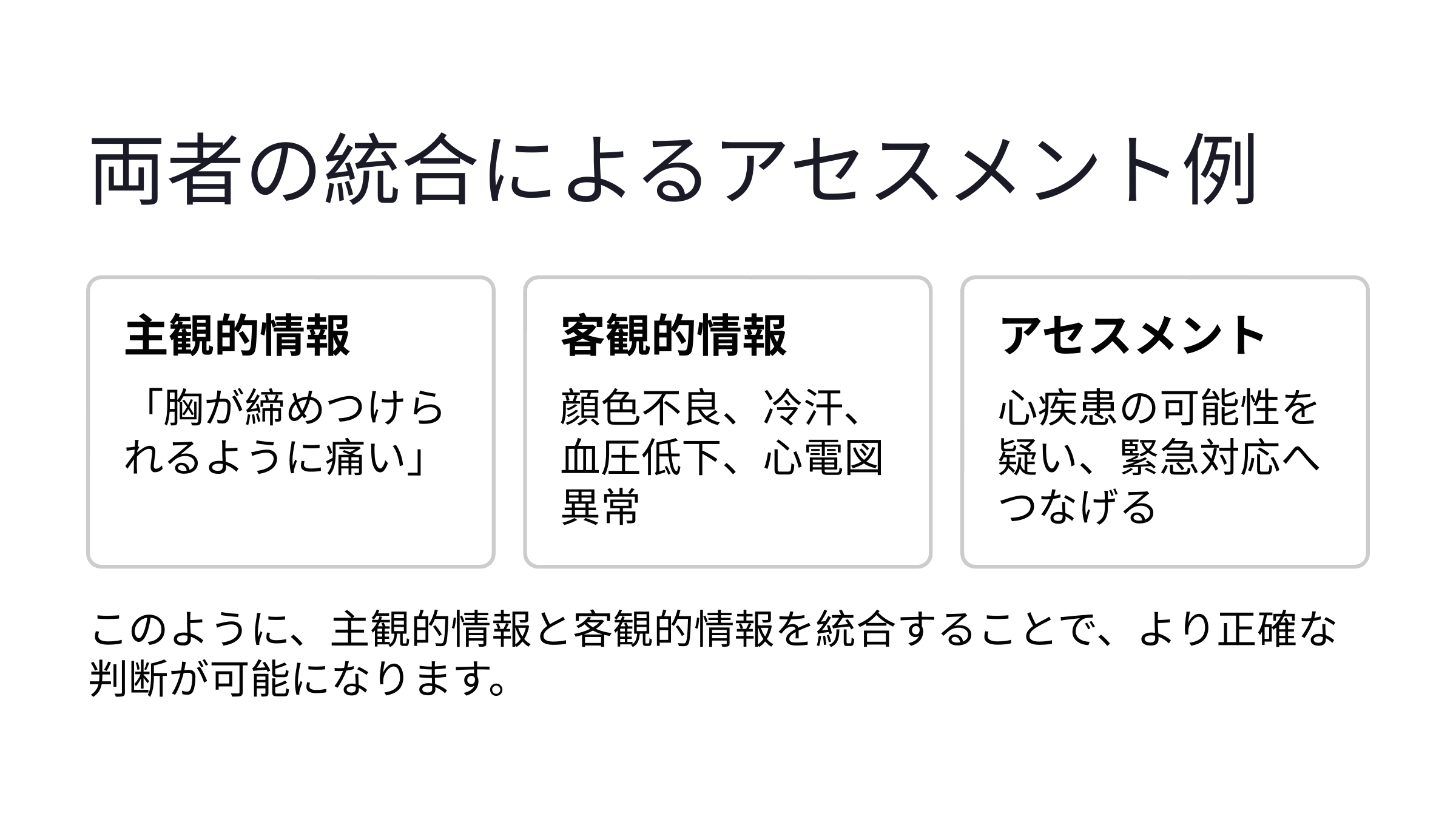

両者の統合によるアセスメント例

主観的情報
客観的情報
アセスメント
「胸が締めつけられるように痛い」
顔色不良、冷汗、血圧低下、心電図異常
心疾患の可能性を疑い、緊急対応へつなげる
このように、主観的情報と客観的情報を統合することで、より正確な判断が可能になります。